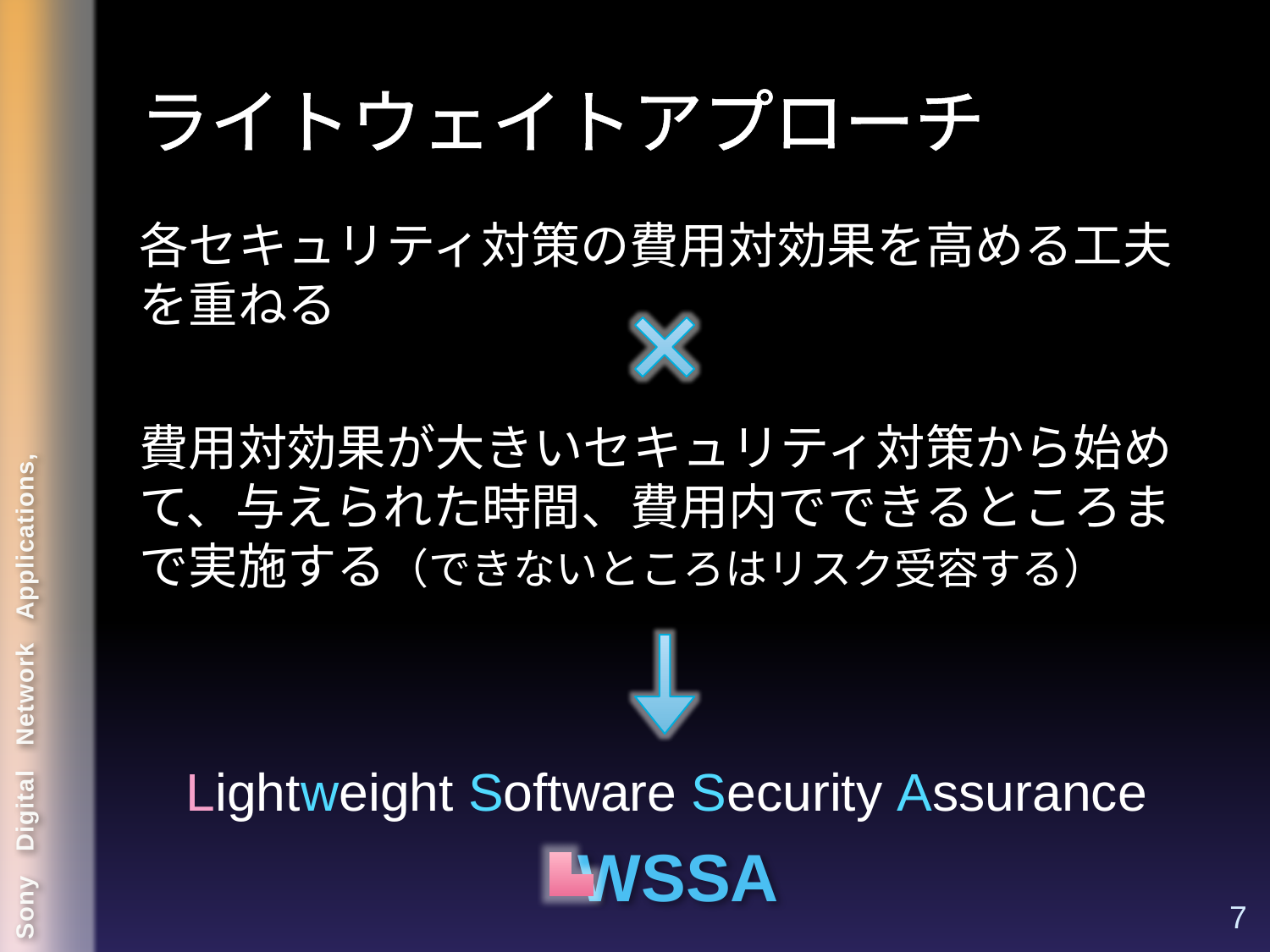

# ライトウェイトアプローチ
各セキュリティ対策の費用対効果を高める工夫を重ねる

費用対効果が大きいセキュリティ対策から始めて、与えられた時間、費用内でできるところまで実施する（できないところはリスク受容する）

Lightweight Software Security Assurance

WSSA

7